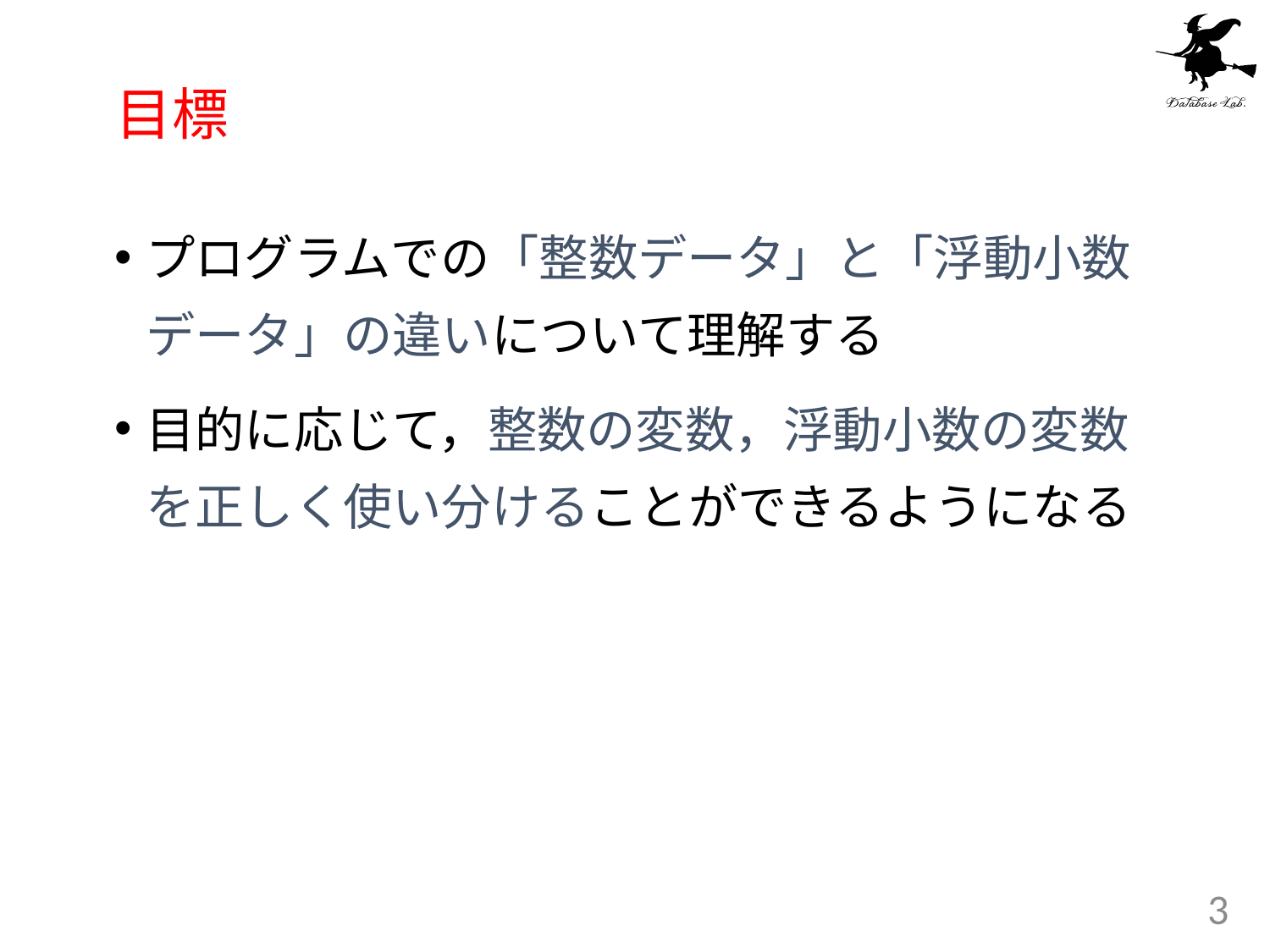

# 目標
プログラムでの「整数データ」と「浮動小数データ」の違いについて理解する
目的に応じて，整数の変数，浮動小数の変数を正しく使い分けることができるようになる

3